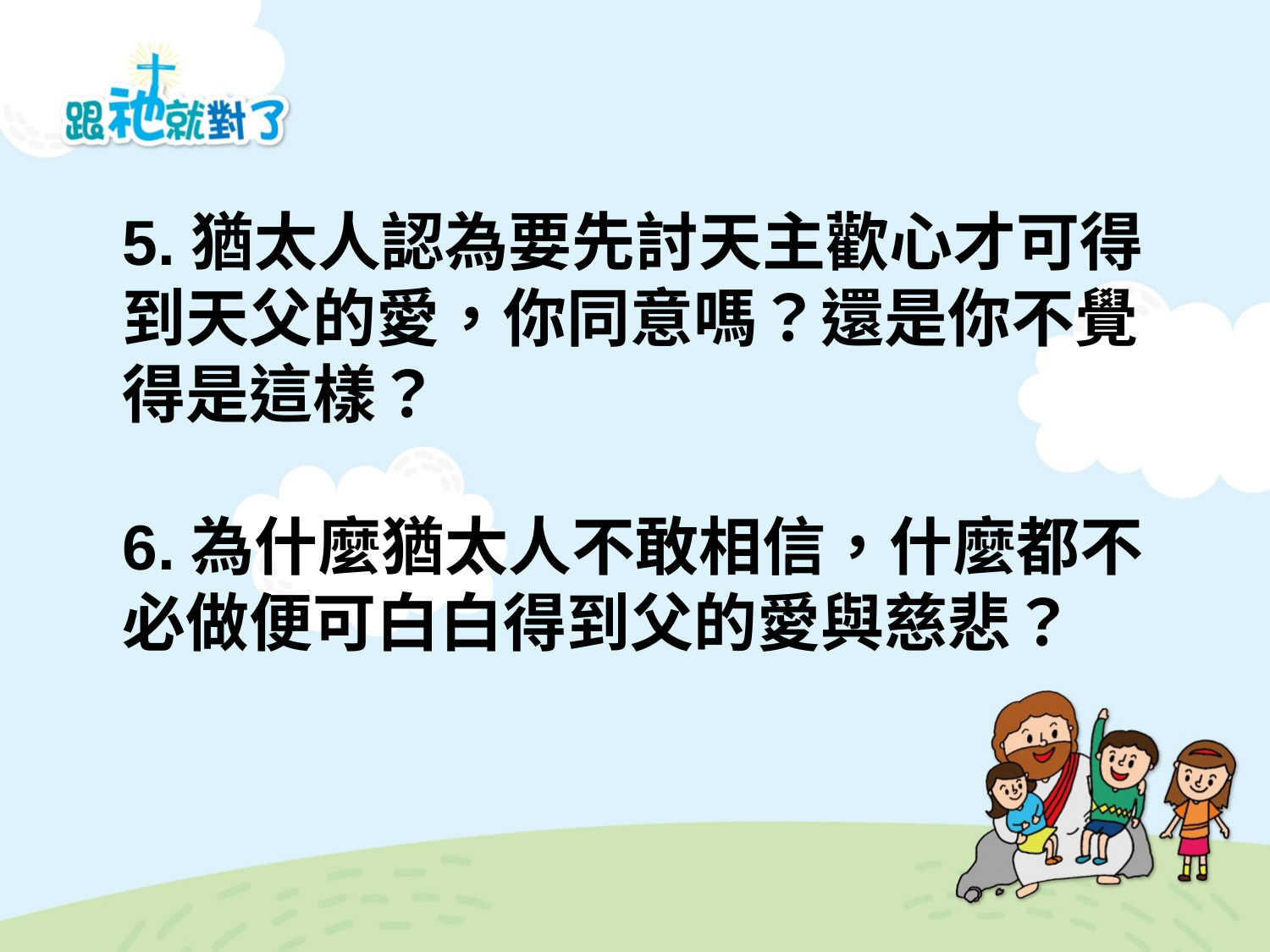

5.猶太人認為要先討天主歡心才可得到天父的愛，你同意嗎？還是你不覺得是這樣？

6.為什麼猶太人不敢相信，什麼都不必做便可白白得到父的愛與慈悲？